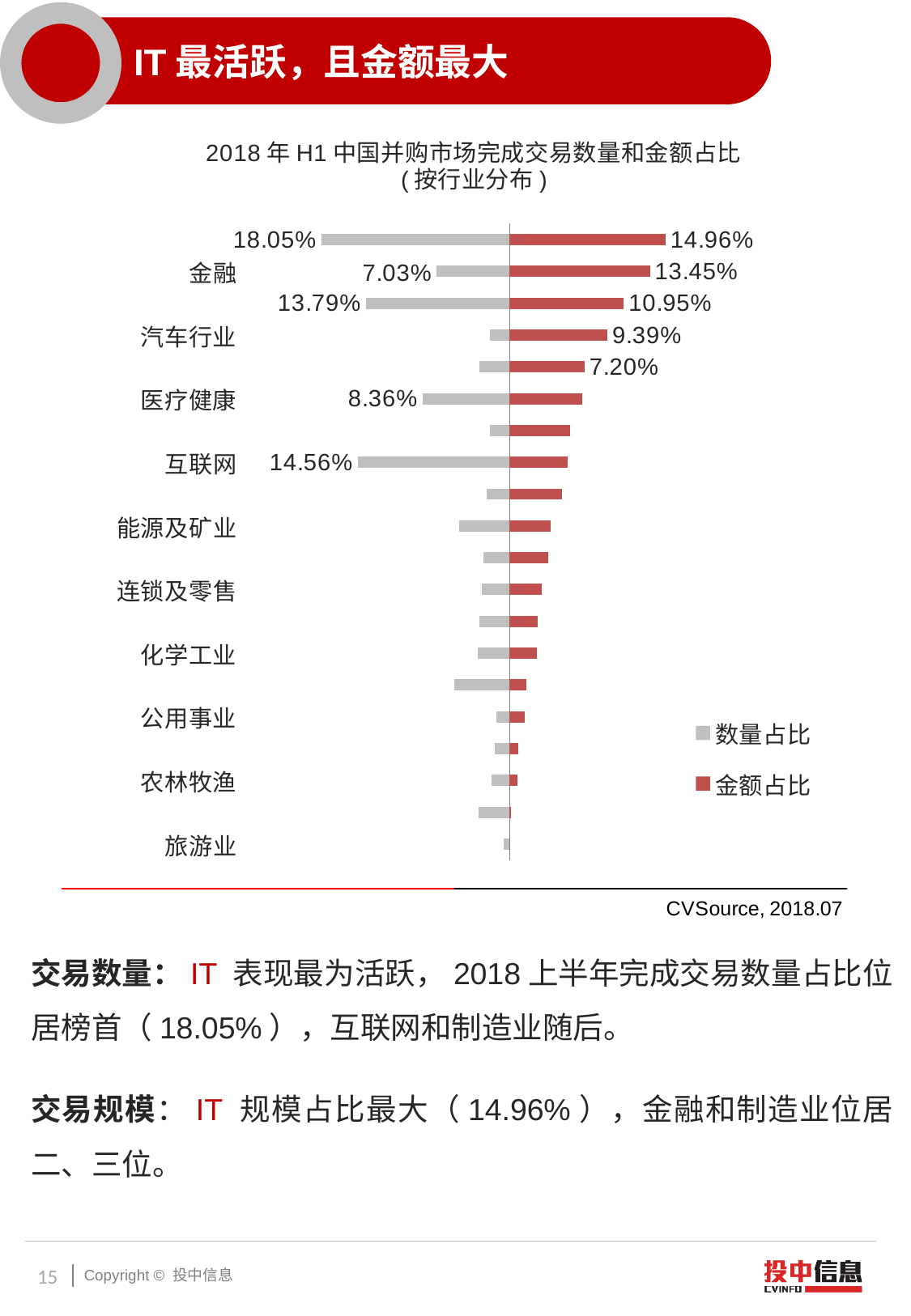

# IT最活跃，且金额最大

### Chart: 2018年H1中国并购市场完成交易数量和金额占比
(按行业分布)

| Category | 金额占比 | 数量占比 |
|---|---|---|
| 旅游业 | 6.639745912629931e-06 | 0.005537098560354375 |
| 教育及人力资源 | 0.0009527762153810007 | 0.029900332225913623 |
| 农林牧渔 | 0.007176163612820604 | 0.01716500553709856 |
| 食品饮料 | 0.008245423798844782 | 0.014396456256921373 |
| 公用事业 | 0.01430660277282747 | 0.01273532668881506 |
| 文化娱乐 | 0.015679921960046098 | 0.053156146179401995 |
| 化学工业 | 0.025910256826503518 | 0.03045404208194906 |
| 建筑建材 | 0.02668438220732843 | 0.029346622369878183 |
| 连锁及零售 | 0.030958515226441313 | 0.026578073089700997 |
| 综合 | 0.03716289973357149 | 0.02547065337763012 |
| 能源及矿业 | 0.03923959962305694 | 0.048726467331118496 |
| 交通运输 | 0.05048898833866611 | 0.0221483942414175 |
| 互联网 | 0.056021623402237604 | 0.14562569213732005 |
| 电信及增值服务 | 0.05828912787901242 | 0.018826135105204873 |
| 医疗健康 | 0.06940859682163703 | 0.08361018826135105 |
| 房地产 | 0.0720234227720636 | 0.028792912513842746 |
| 汽车行业 | 0.09388713918735765 | 0.018826135105204873 |
| 制造业 | 0.10948401433903836 | 0.1378737541528239 |
| 金融 | 0.13451568149204232 | 0.07032115171650055 |
| IT | 0.14955822404521105 | 0.1805094130675526 |
交易数量：IT 表现最为活跃，2018上半年完成交易数量占比位居榜首（18.05%），互联网和制造业随后。
交易规模：IT 规模占比最大（14.96%），金融和制造业位居二、三位。
15